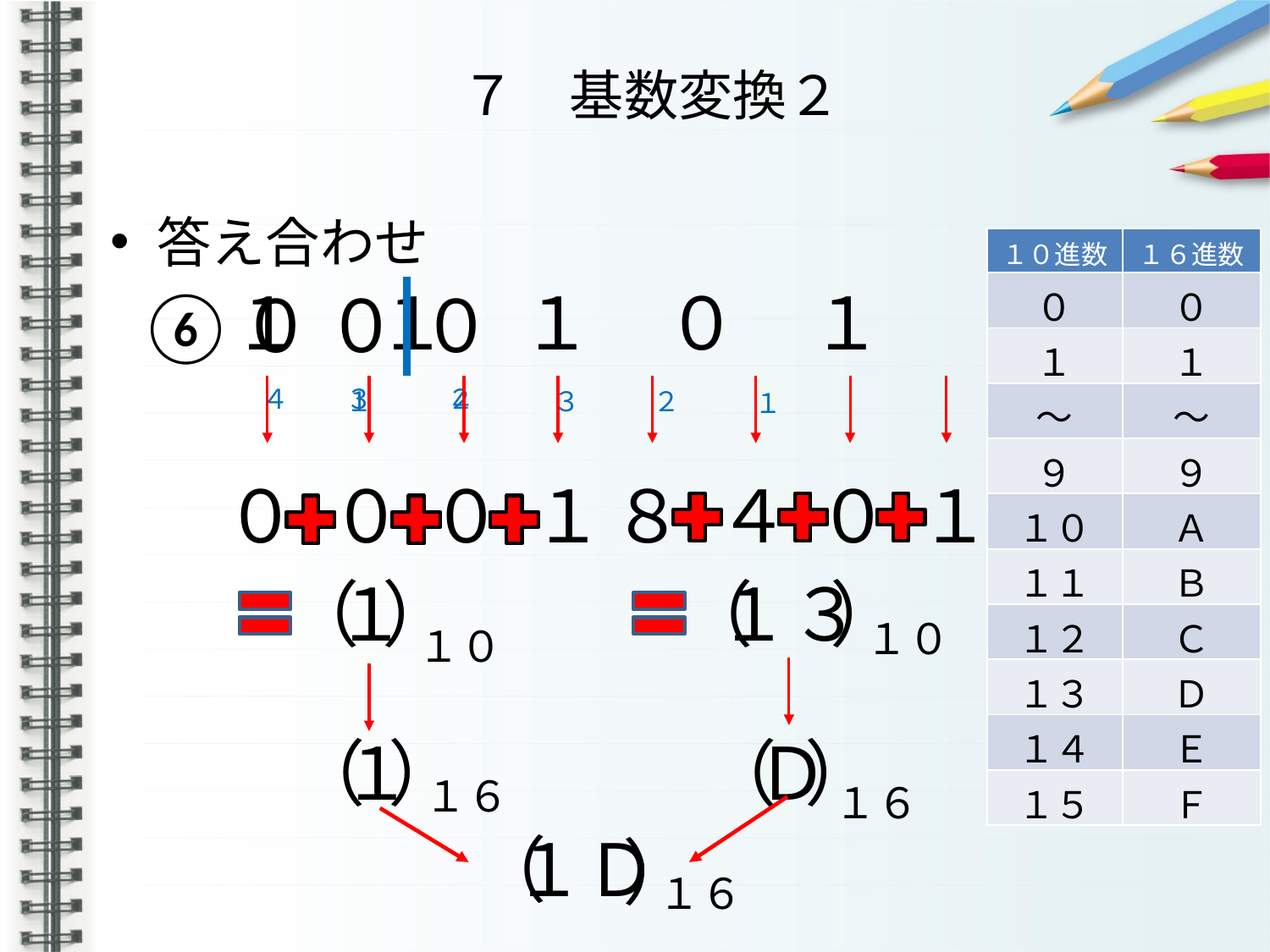

# ７　基数変換２
答え合わせ
| １０進数 | １６進数 |
| --- | --- |
| ０ | ０ |
| １ | １ |
| ～ | ～ |
| ９ | ９ |
| １０ | Ａ |
| １１ | Ｂ |
| １２ | Ｃ |
| １３ | Ｄ |
| １４ | Ｅ |
| １５ | Ｆ |
１　１　１　０　１
⑥
０
０
０
４
３
２
１
４
３
２
１
０
０
０
１
８
４
０
１

（
１
）
（
１３
）

１０
１０
（
１
）
（
Ｄ
）
１６
１６
（
１Ｄ
）
１６